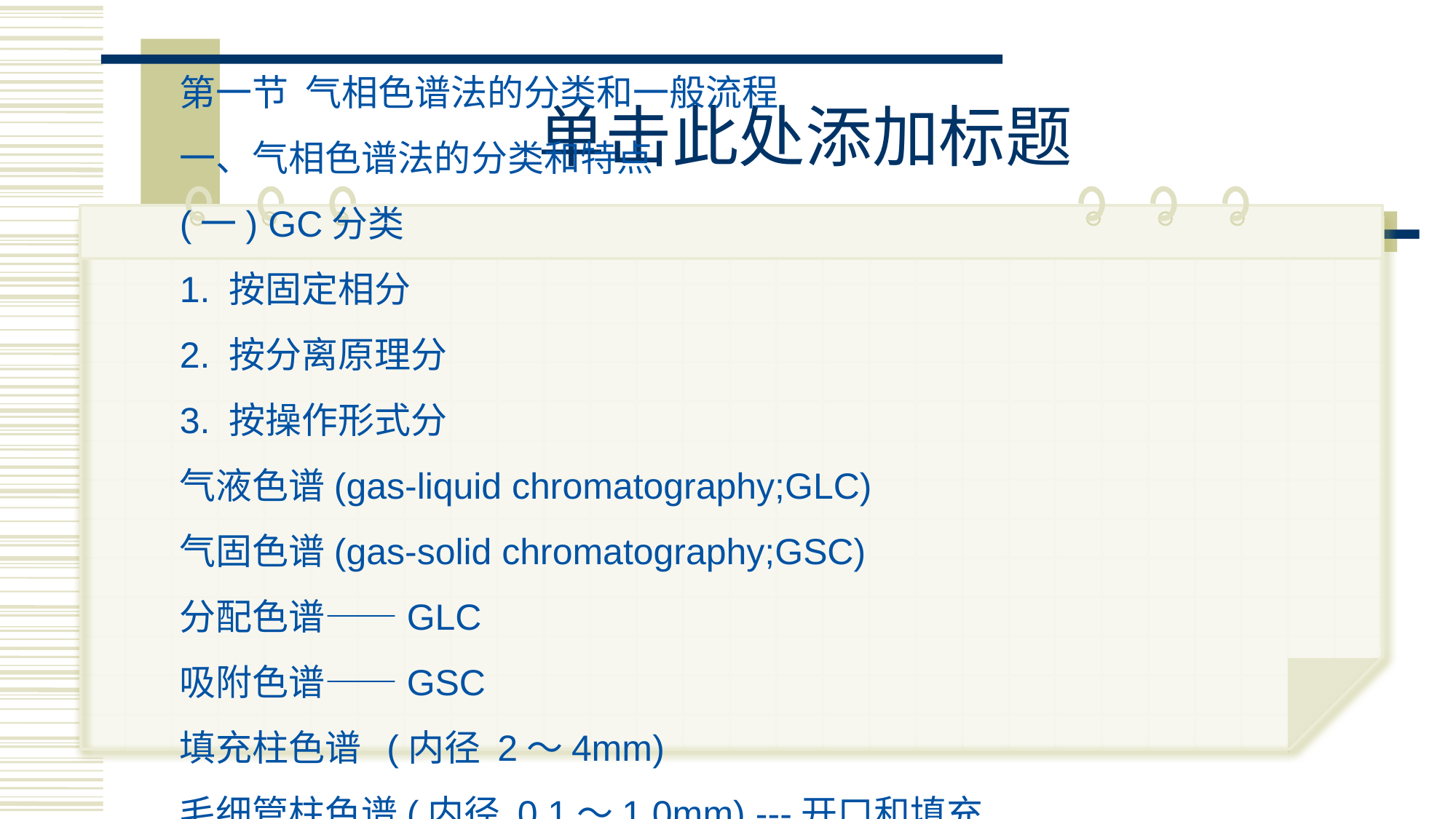

# 单击此处添加标题

第一节  气相色谱法的分类和一般流程
一、气相色谱法的分类和特点
(一) GC分类
1. 按固定相分
2. 按分离原理分
3. 按操作形式分
气液色谱(gas-liquid chromatography;GLC)
气固色谱(gas-solid chromatography;GSC)
分配色谱——GLC
吸附色谱——GSC
填充柱色谱  (内径 2～4mm)
毛细管柱色谱(内径 0.1～1.0mm) ---开口和填充